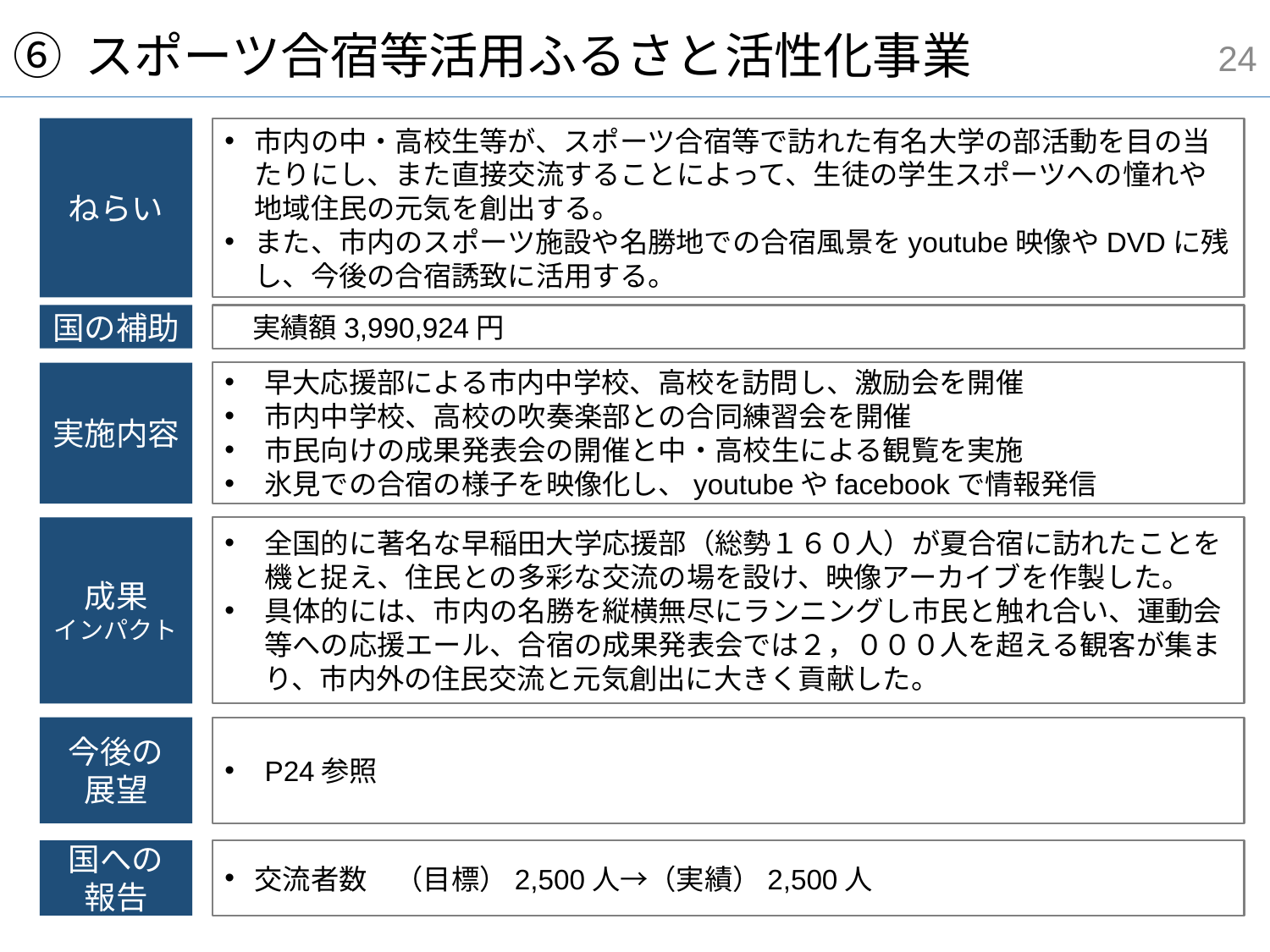

24
# ⑥ スポーツ合宿等活用ふるさと活性化事業
市内の中・高校生等が、スポーツ合宿等で訪れた有名大学の部活動を目の当たりにし、また直接交流することによって、生徒の学生スポーツへの憧れや地域住民の元気を創出する。
また、市内のスポーツ施設や名勝地での合宿風景をyoutube映像やDVDに残し、今後の合宿誘致に活用する。
ねらい
国の補助
　実績額3,990,924円
早大応援部による市内中学校、高校を訪問し、激励会を開催
市内中学校、高校の吹奏楽部との合同練習会を開催
市民向けの成果発表会の開催と中・高校生による観覧を実施
氷見での合宿の様子を映像化し、youtubeやfacebookで情報発信
実施内容
成果
インパクト
全国的に著名な早稲田大学応援部（総勢１６０人）が夏合宿に訪れたことを機と捉え、住民との多彩な交流の場を設け、映像アーカイブを作製した。
具体的には、市内の名勝を縦横無尽にランニングし市民と触れ合い、運動会等への応援エール、合宿の成果発表会では２，０００人を超える観客が集まり、市内外の住民交流と元気創出に大きく貢献した。
今後の
展望
P24参照
国への
報告
交流者数　（目標）2,500人→（実績）2,500人